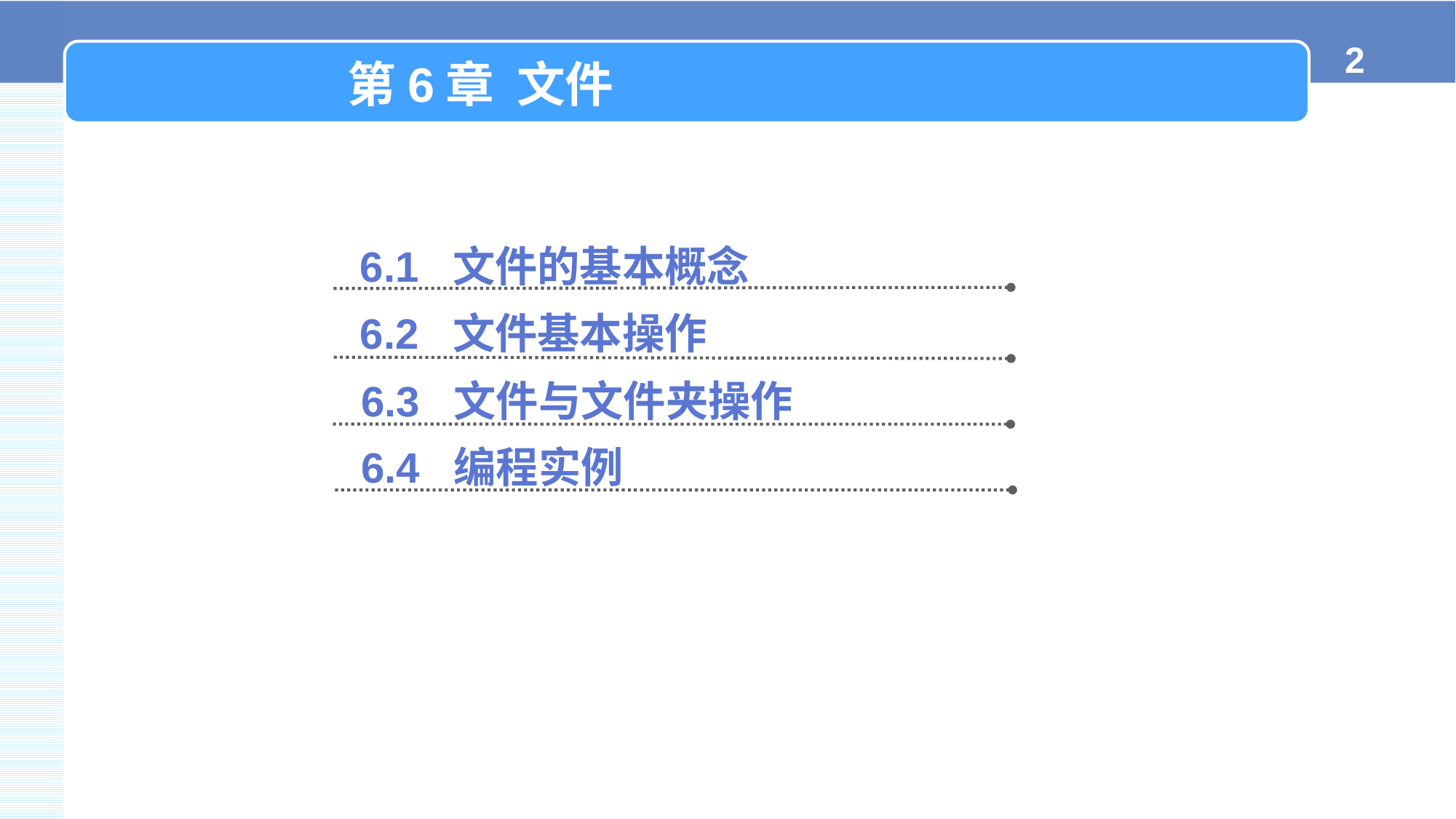

第6章  文件
6.1  文件的基本概念

6.2  文件基本操作

6.3  文件与文件夹操作

6.4  编程实例